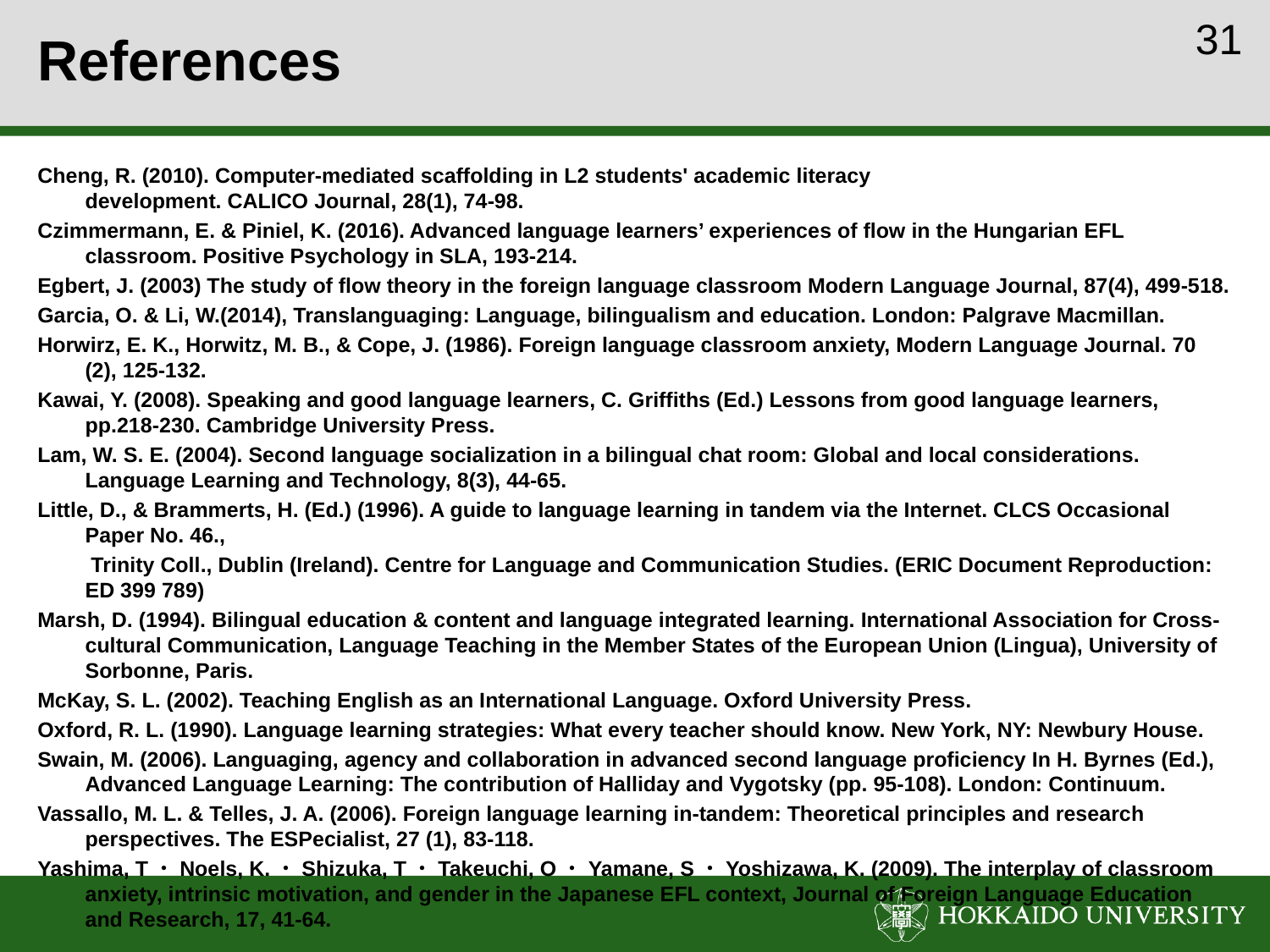

31
# References
Cheng, R. (2010). Computer-mediated scaffolding in L2 students' academic literacy
development. CALICO Journal, 28(1), 74-98.
Czimmermann, E. & Piniel, K. (2016). Advanced language learners’ experiences of flow in the Hungarian EFL classroom. Positive Psychology in SLA, 193-214.
Egbert, J. (2003) The study of flow theory in the foreign language classroom Modern Language Journal, 87(4), 499-518.
Garcia, O. & Li, W.(2014), Translanguaging: Language, bilingualism and education. London: Palgrave Macmillan.
Horwirz, E. K., Horwitz, M. B., & Cope, J. (1986). Foreign language classroom anxiety, Modern Language Journal. 70 (2), 125-132.
Kawai, Y. (2008). Speaking and good language learners, C. Griffiths (Ed.) Lessons from good language learners, pp.218-230. Cambridge University Press.
Lam, W. S. E. (2004). Second language socialization in a bilingual chat room: Global and local considerations. Language Learning and Technology, 8(3), 44-65.
Little, D., & Brammerts, H. (Ed.) (1996). A guide to language learning in tandem via the Internet. CLCS Occasional Paper No. 46.,
         Trinity Coll., Dublin (Ireland). Centre for Language and Communication Studies. (ERIC Document Reproduction:  ED 399 789)
Marsh, D. (1994). Bilingual education & content and language integrated learning. International Association for Cross-cultural Communication, Language Teaching in the Member States of the European Union (Lingua), University of Sorbonne, Paris.
McKay, S. L. (2002). Teaching English as an International Language. Oxford University Press.
Oxford, R. L. (1990). Language learning strategies: What every teacher should know. New York, NY: Newbury House.
Swain, M. (2006). Languaging, agency and collaboration in advanced second language proficiency In H. Byrnes (Ed.), Advanced Language Learning: The contribution of Halliday and Vygotsky (pp. 95-108). London: Continuum.
Vassallo, M. L. & Telles, J. A. (2006). Foreign language learning in-tandem: Theoretical principles and research perspectives. The ESPecialist, 27 (1), 83-118.
Yashima, T・Noels, K.・Shizuka, T・Takeuchi, O・Yamane, S・Yoshizawa, K. (2009). The interplay of classroom anxiety, intrinsic motivation, and gender in the Japanese EFL context, Journal of Foreign Language Education and Research, 17, 41-64.